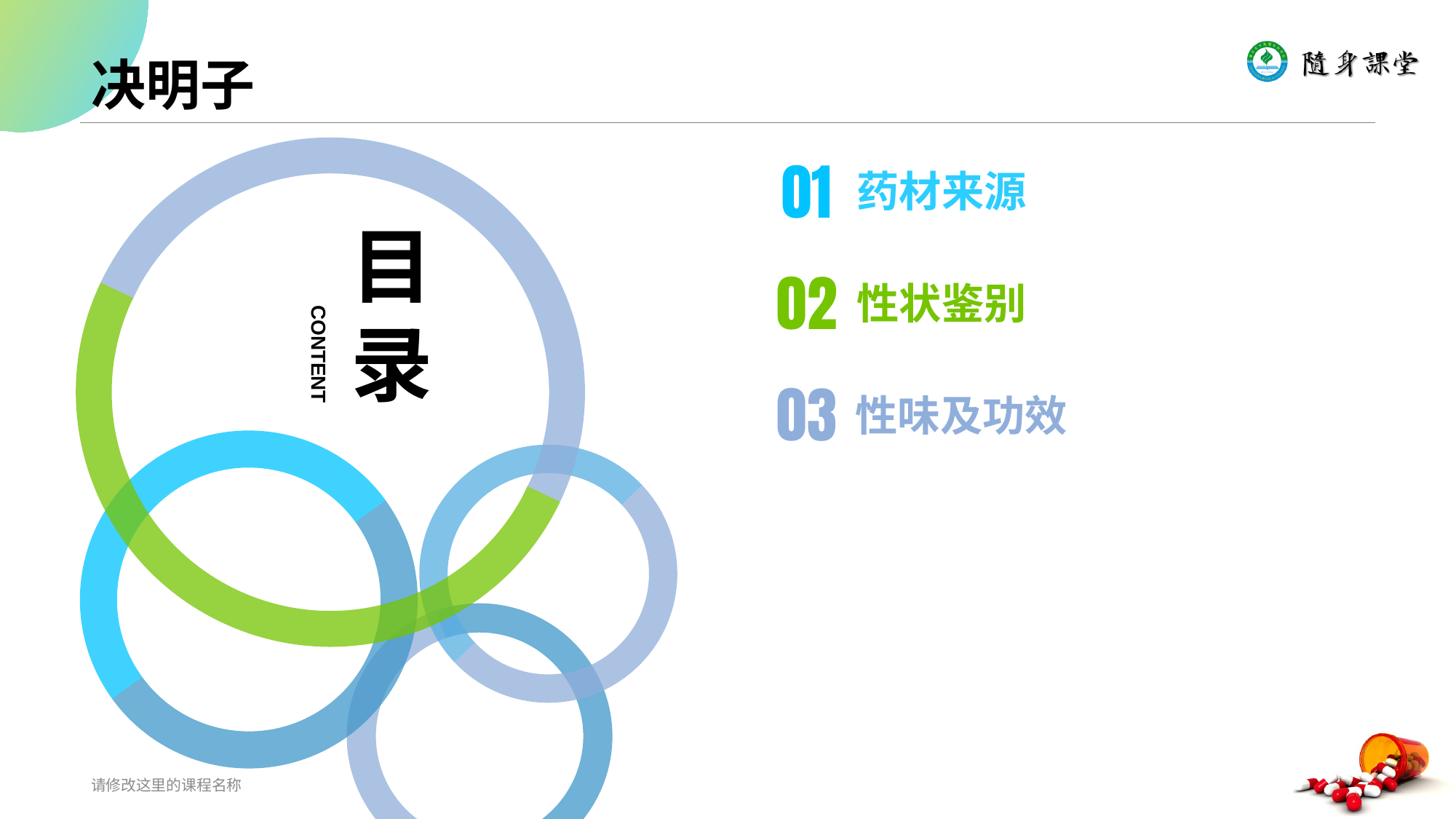

# 决明子

目录
CONTENT

01
药材来源
02
性状鉴别
03
性味及功效

请修改这里的课程名称
2